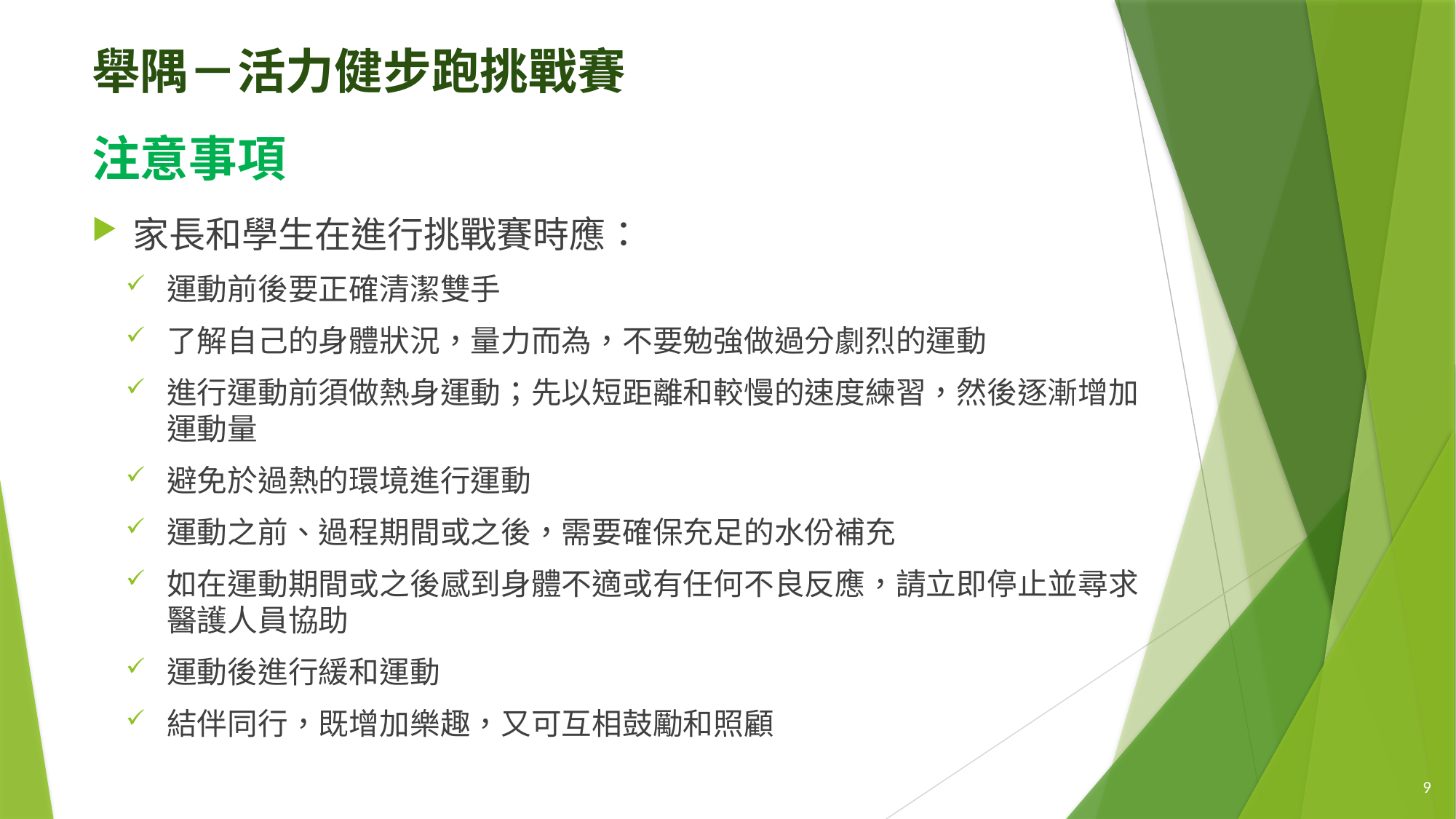

# 舉隅－活力健步跑挑戰賽 注意事項
家長和學生在進行挑戰賽時應：
運動前後要正確清潔雙手
了解自己的身體狀況，量力而為，不要勉強做過分劇烈的運動
進行運動前須做熱身運動；先以短距離和較慢的速度練習，然後逐漸增加運動量
避免於過熱的環境進行運動
運動之前、過程期間或之後，需要確保充足的水份補充
如在運動期間或之後感到身體不適或有任何不良反應，請立即停止並尋求醫護人員協助
運動後進行緩和運動
結伴同行，既增加樂趣，又可互相鼓勵和照顧
9